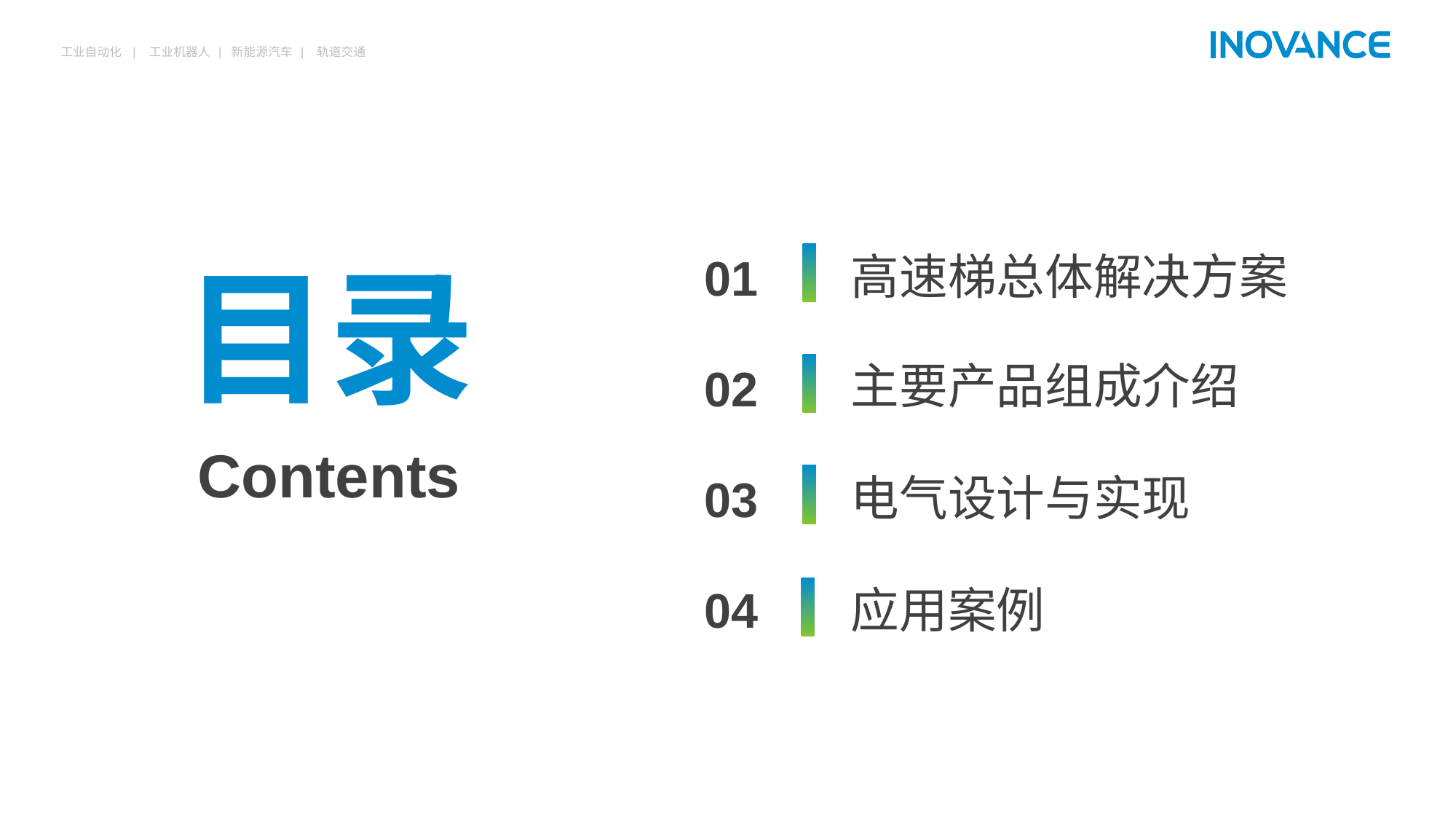

高速梯总体解决方案
01
主要产品组成介绍
02
电气设计与实现
03
04
应用案例